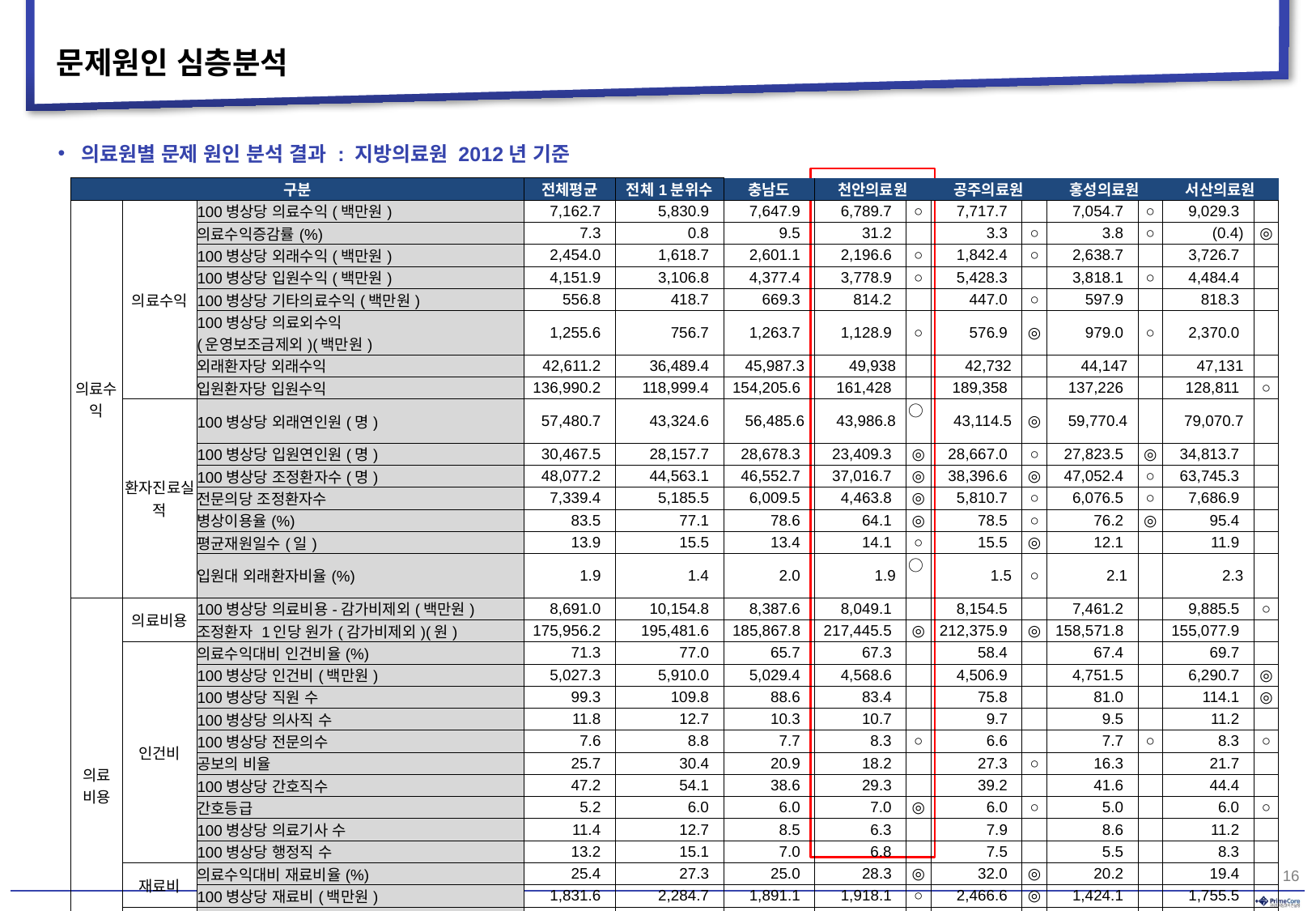

# 문제원인 심층분석
의료원별 문제 원인 분석 결과 : 지방의료원 2012년 기준

| 구분 |  |  | 전체평균 | 전체1분위수 | 충남도 | 천안의료원 |  | 공주의료원 |  | 홍성의료원 |  | 서산의료원 |  |
| --- | --- | --- | --- | --- | --- | --- | --- | --- | --- | --- | --- | --- | --- |
| 의료수익 | 의료수익 | 100병상당 의료수익(백만원) | 7,162.7 | 5,830.9 | 7,647.9 | 6,789.7 | ○ | 7,717.7 |  | 7,054.7 | ○ | 9,029.3 |  |
|  |  | 의료수익증감률(%) | 7.3 | 0.8 | 9.5 | 31.2 |  | 3.3 | ○ | 3.8 | ○ | (0.4) | ◎ |
|  |  | 100병상당 외래수익(백만원) | 2,454.0 | 1,618.7 | 2,601.1 | 2,196.6 | ○ | 1,842.4 | ○ | 2,638.7 |  | 3,726.7 |  |
|  |  | 100병상당 입원수익(백만원) | 4,151.9 | 3,106.8 | 4,377.4 | 3,778.9 | ○ | 5,428.3 |  | 3,818.1 | ○ | 4,484.4 |  |
|  |  | 100병상당 기타의료수익(백만원) | 556.8 | 418.7 | 669.3 | 814.2 |  | 447.0 | ○ | 597.9 |  | 818.3 |  |
|  |  | 100병상당 의료외수익 (운영보조금제외)(백만원) | 1,255.6 | 756.7 | 1,263.7 | 1,128.9 | ○ | 576.9 | ◎ | 979.0 | ○ | 2,370.0 |  |
|  |  | 외래환자당 외래수익 | 42,611.2 | 36,489.4 | 45,987.3 | 49,938 |  | 42,732 |  | 44,147 |  | 47,131 |  |
|  |  | 입원환자당 입원수익 | 136,990.2 | 118,999.4 | 154,205.6 | 161,428 |  | 189,358 |  | 137,226 |  | 128,811 | ○ |
|  | 환자진료실적 | 100병상당 외래연인원(명) | 57,480.7 | 43,324.6 | 56,485.6 | 43,986.8 | ○ | 43,114.5 | ◎ | 59,770.4 |  | 79,070.7 |  |
|  |  | 100병상당 입원연인원(명) | 30,467.5 | 28,157.7 | 28,678.3 | 23,409.3 | ◎ | 28,667.0 | ○ | 27,823.5 | ◎ | 34,813.7 |  |
|  |  | 100병상당 조정환자수(명) | 48,077.2 | 44,563.1 | 46,552.7 | 37,016.7 | ◎ | 38,396.6 | ◎ | 47,052.4 | ○ | 63,745.3 |  |
|  |  | 전문의당 조정환자수 | 7,339.4 | 5,185.5 | 6,009.5 | 4,463.8 | ◎ | 5,810.7 | ○ | 6,076.5 | ○ | 7,686.9 |  |
|  |  | 병상이용율(%) | 83.5 | 77.1 | 78.6 | 64.1 | ◎ | 78.5 | ○ | 76.2 | ◎ | 95.4 |  |
|  |  | 평균재원일수(일) | 13.9 | 15.5 | 13.4 | 14.1 | ○ | 15.5 | ◎ | 12.1 |  | 11.9 |  |
|  |  | 입원대 외래환자비율(%) | 1.9 | 1.4 | 2.0 | 1.9 | ○ | 1.5 | ○ | 2.1 |  | 2.3 |  |
| 의료 비용 | 의료비용 | 100병상당 의료비용-감가비제외(백만원) | 8,691.0 | 10,154.8 | 8,387.6 | 8,049.1 |  | 8,154.5 |  | 7,461.2 |  | 9,885.5 | ○ |
|  |  | 조정환자 1인당 원가(감가비제외)(원) | 175,956.2 | 195,481.6 | 185,867.8 | 217,445.5 | ◎ | 212,375.9 | ◎ | 158,571.8 |  | 155,077.9 |  |
|  | 인건비 | 의료수익대비 인건비율(%) | 71.3 | 77.0 | 65.7 | 67.3 |  | 58.4 |  | 67.4 |  | 69.7 |  |
|  |  | 100병상당 인건비(백만원) | 5,027.3 | 5,910.0 | 5,029.4 | 4,568.6 |  | 4,506.9 |  | 4,751.5 |  | 6,290.7 | ◎ |
|  |  | 100병상당 직원 수 | 99.3 | 109.8 | 88.6 | 83.4 |  | 75.8 |  | 81.0 |  | 114.1 | ◎ |
|  |  | 100병상당 의사직 수 | 11.8 | 12.7 | 10.3 | 10.7 |  | 9.7 |  | 9.5 |  | 11.2 |  |
|  |  | 100병상당 전문의수 | 7.6 | 8.8 | 7.7 | 8.3 | ○ | 6.6 |  | 7.7 | ○ | 8.3 | ○ |
|  |  | 공보의 비율 | 25.7 | 30.4 | 20.9 | 18.2 |  | 27.3 | ○ | 16.3 |  | 21.7 |  |
|  |  | 100병상당 간호직수 | 47.2 | 54.1 | 38.6 | 29.3 |  | 39.2 |  | 41.6 |  | 44.4 |  |
|  |  | 간호등급 | 5.2 | 6.0 | 6.0 | 7.0 | ◎ | 6.0 | ○ | 5.0 |  | 6.0 | ○ |
|  |  | 100병상당 의료기사 수 | 11.4 | 12.7 | 8.5 | 6.3 |  | 7.9 |  | 8.6 |  | 11.2 |  |
|  |  | 100병상당 행정직 수 | 13.2 | 15.1 | 7.0 | 6.8 |  | 7.5 |  | 5.5 |  | 8.3 |  |
|  | 재료비 | 의료수익대비 재료비율(%) | 25.4 | 27.3 | 25.0 | 28.3 | ◎ | 32.0 | ◎ | 20.2 |  | 19.4 |  |
|  |  | 100병상당 재료비(백만원) | 1,831.6 | 2,284.7 | 1,891.1 | 1,918.1 | ○ | 2,466.6 | ◎ | 1,424.1 |  | 1,755.5 |  |
|  | 관리비 | 의료수익대비 관리비율(%) | 32.4 | 35.8 | 29.3 | 41.6 | ◎ | 21.2 |  | 27.5 |  | 26.8 |  |
|  |  | 의료수익대비 관리비율(감가비제외)(%) | 25.5 | 29.1 | 19.2 | 23.0 |  | 15.3 |  | 18.2 |  | 20.4 |  |
|  |  | 100병상당 관리비-감가비제외(백만원) | 1,832.1 | 2,292.3 | 1,467.1 | 1,562.5 |  | 1,180.9 |  | 1,285.6 |  | 1,839.3 | ○ |